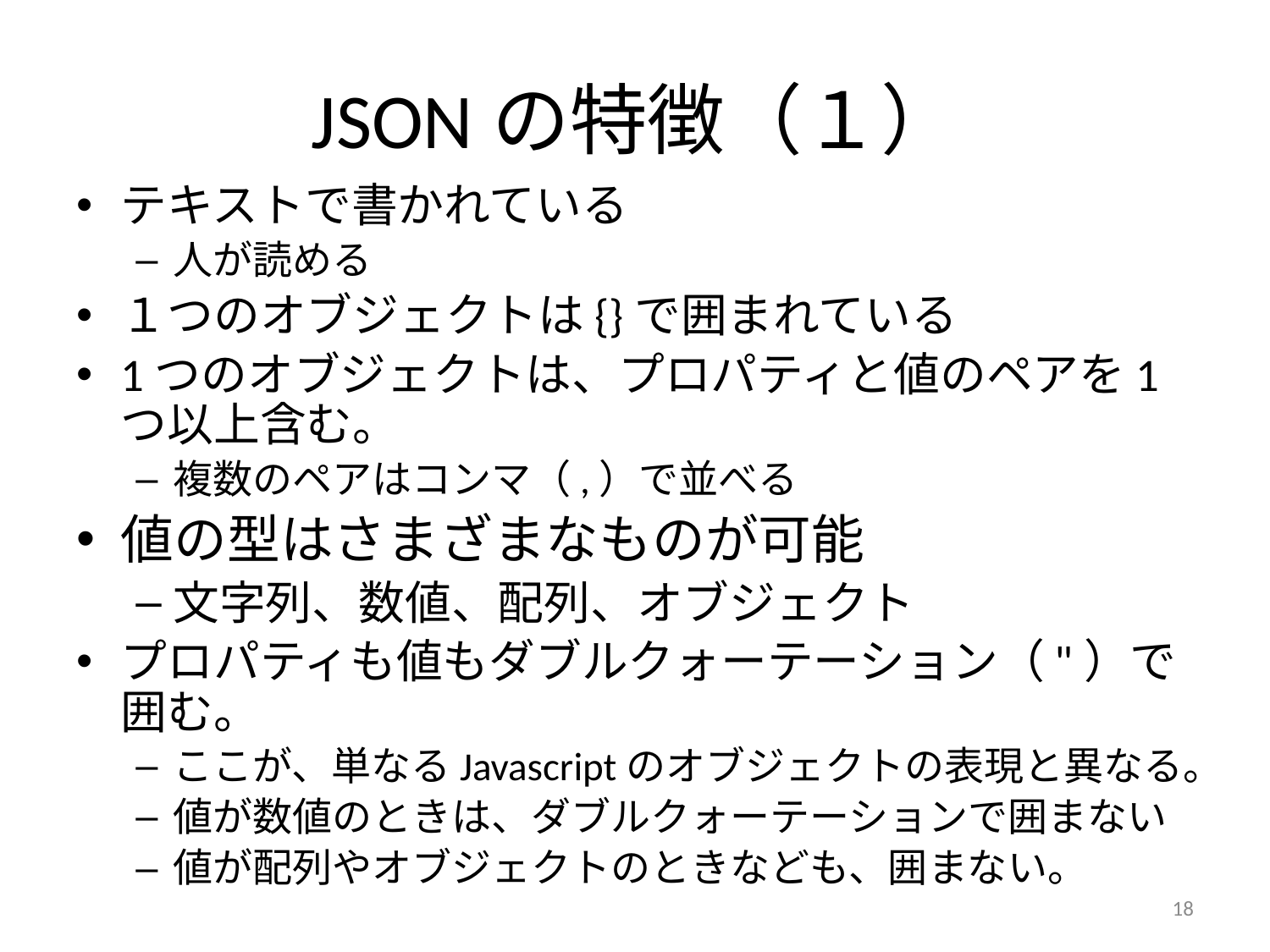

# JSONの特徴（１）
テキストで書かれている
人が読める
１つのオブジェクトは{}で囲まれている
1つのオブジェクトは、プロパティと値のペアを1つ以上含む。
複数のペアはコンマ（,）で並べる
値の型はさまざまなものが可能
文字列、数値、配列、オブジェクト
プロパティも値もダブルクォーテーション（"）で囲む。
ここが、単なるJavascriptのオブジェクトの表現と異なる。
値が数値のときは、ダブルクォーテーションで囲まない
値が配列やオブジェクトのときなども、囲まない。
18